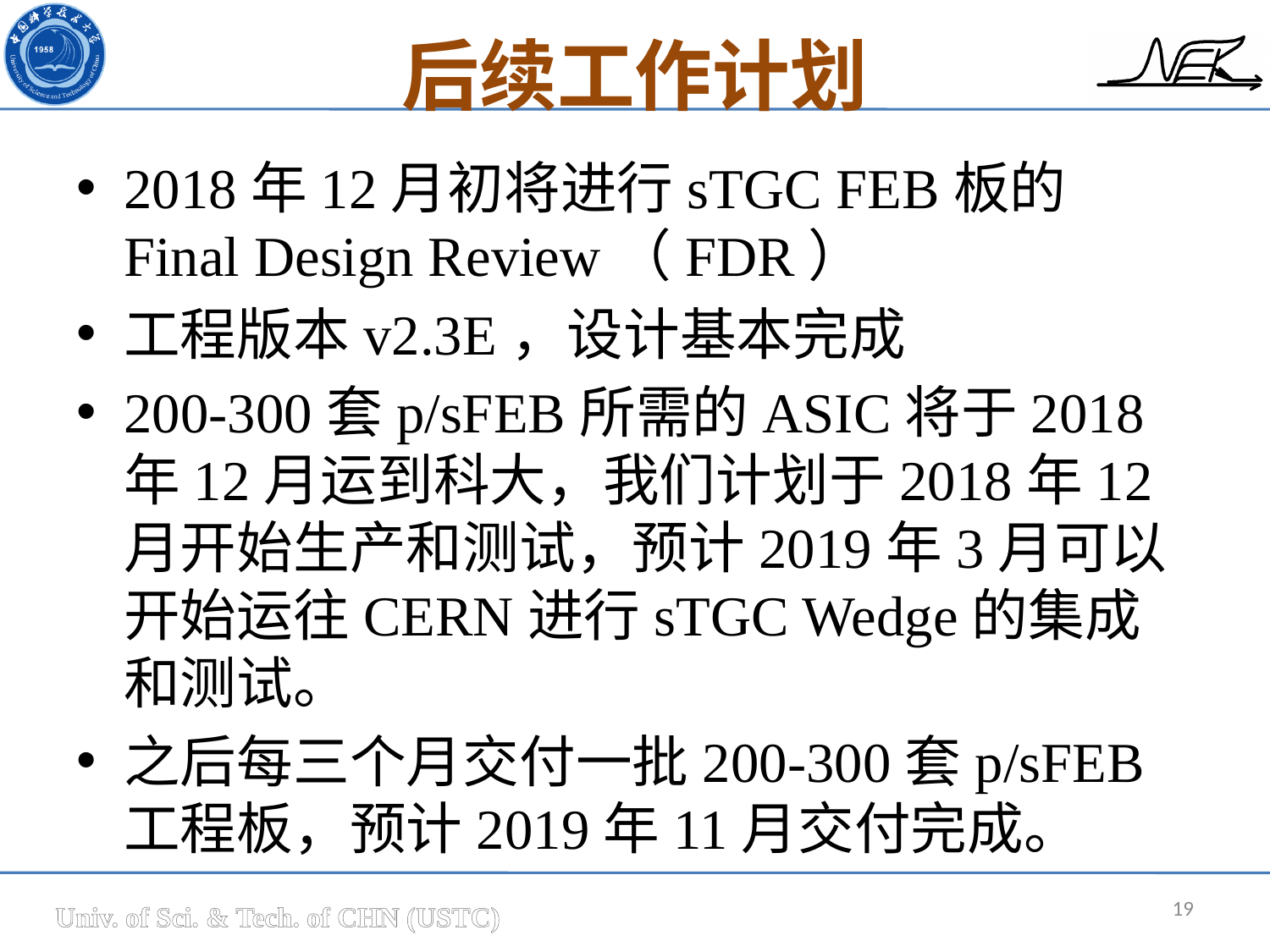

# 后续工作计划
2018年12月初将进行sTGC FEB板的Final Design Review（FDR）
工程版本v2.3E，设计基本完成
200-300套p/sFEB所需的ASIC将于2018年12月运到科大，我们计划于2018年12月开始生产和测试，预计2019年3月可以开始运往CERN进行sTGC Wedge的集成和测试。
之后每三个月交付一批200-300套p/sFEB工程板，预计2019年11月交付完成。

19